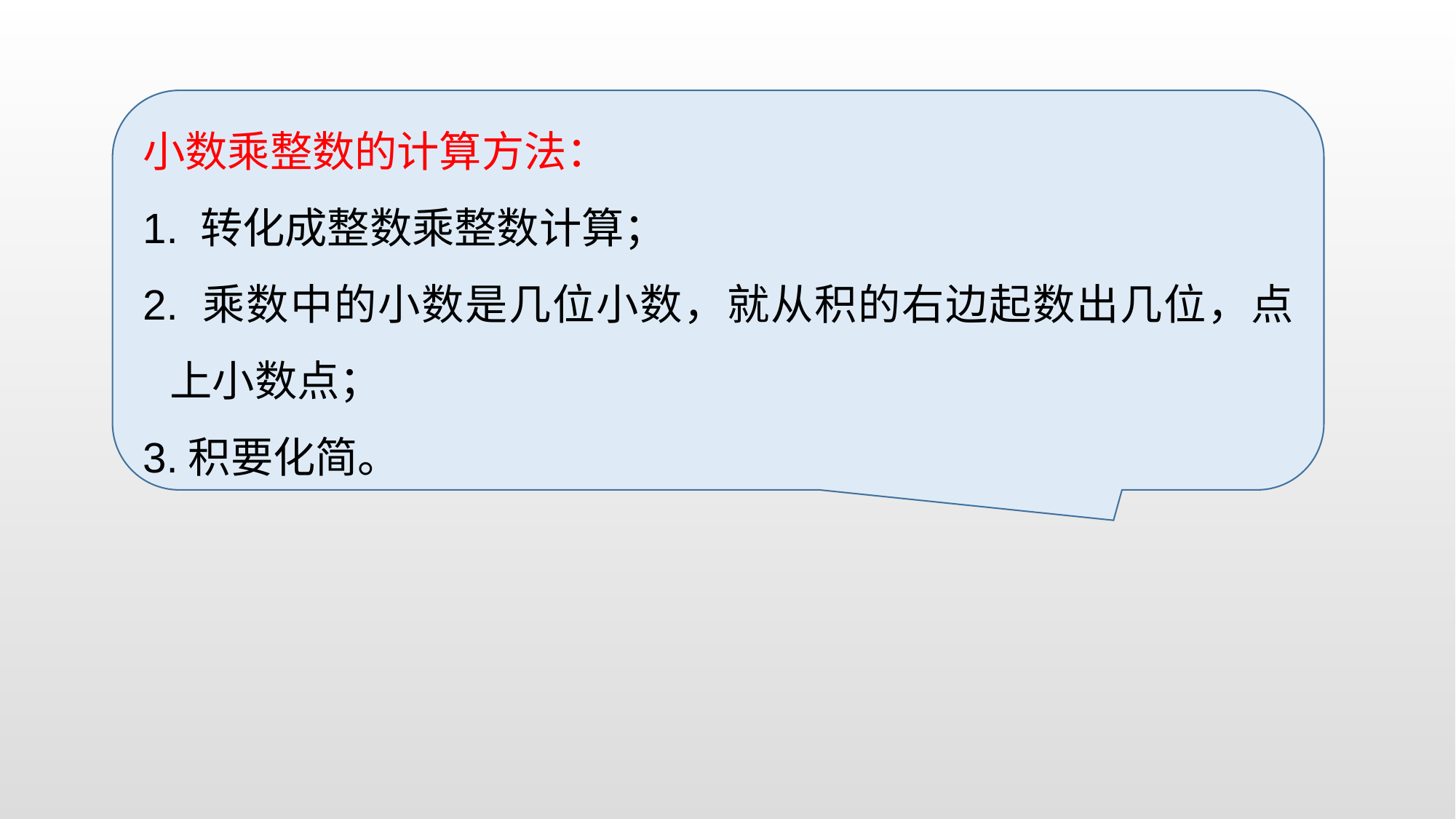

小数乘整数的计算方法：
1. 转化成整数乘整数计算；
2. 乘数中的小数是几位小数，就从积的右边起数出几位，点上小数点；
3.积要化简。